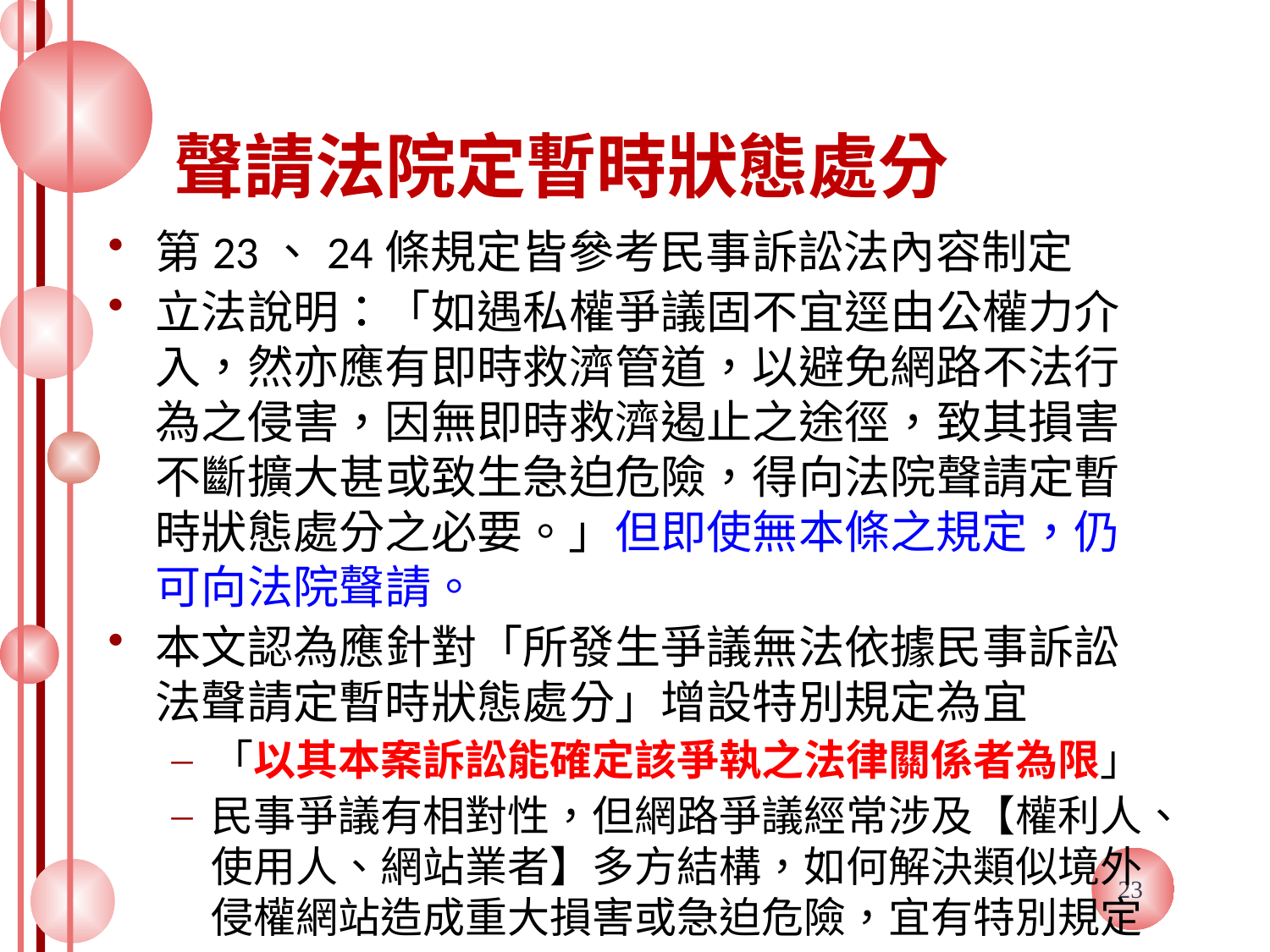

# 聲請法院定暫時狀態處分
第23、24條規定皆參考民事訴訟法內容制定
立法說明：「如遇私權爭議固不宜逕由公權力介入，然亦應有即時救濟管道，以避免網路不法行為之侵害，因無即時救濟遏止之途徑，致其損害不斷擴大甚或致生急迫危險，得向法院聲請定暫時狀態處分之必要。」但即使無本條之規定，仍可向法院聲請。
本文認為應針對「所發生爭議無法依據民事訴訟法聲請定暫時狀態處分」增設特別規定為宜
「以其本案訴訟能確定該爭執之法律關係者為限」
民事爭議有相對性，但網路爭議經常涉及【權利人、使用人、網站業者】多方結構，如何解決類似境外侵權網站造成重大損害或急迫危險，宜有特別規定
23